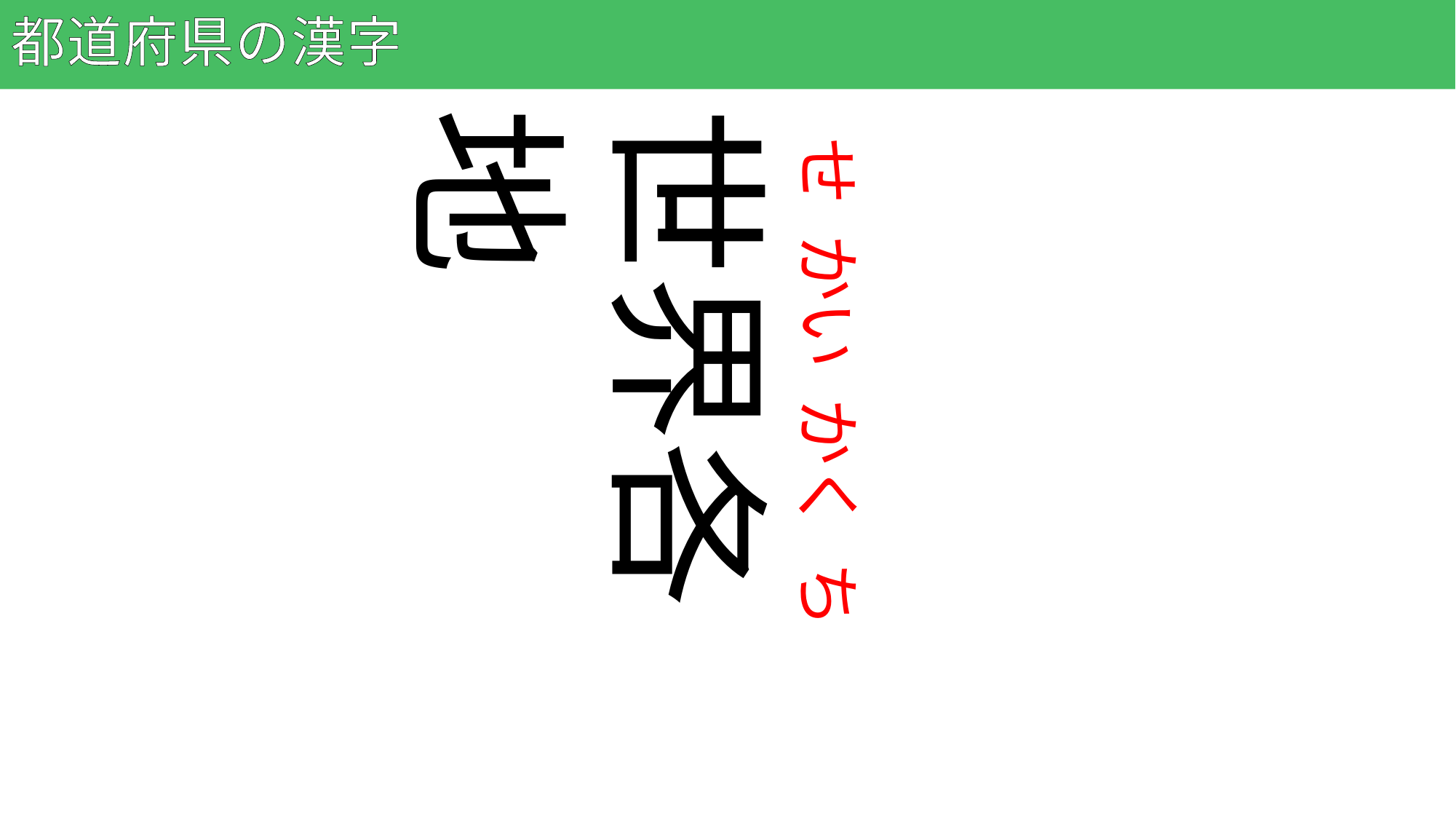

# 都道府県の漢字
80
世界各地
せ  かい  かく  ち